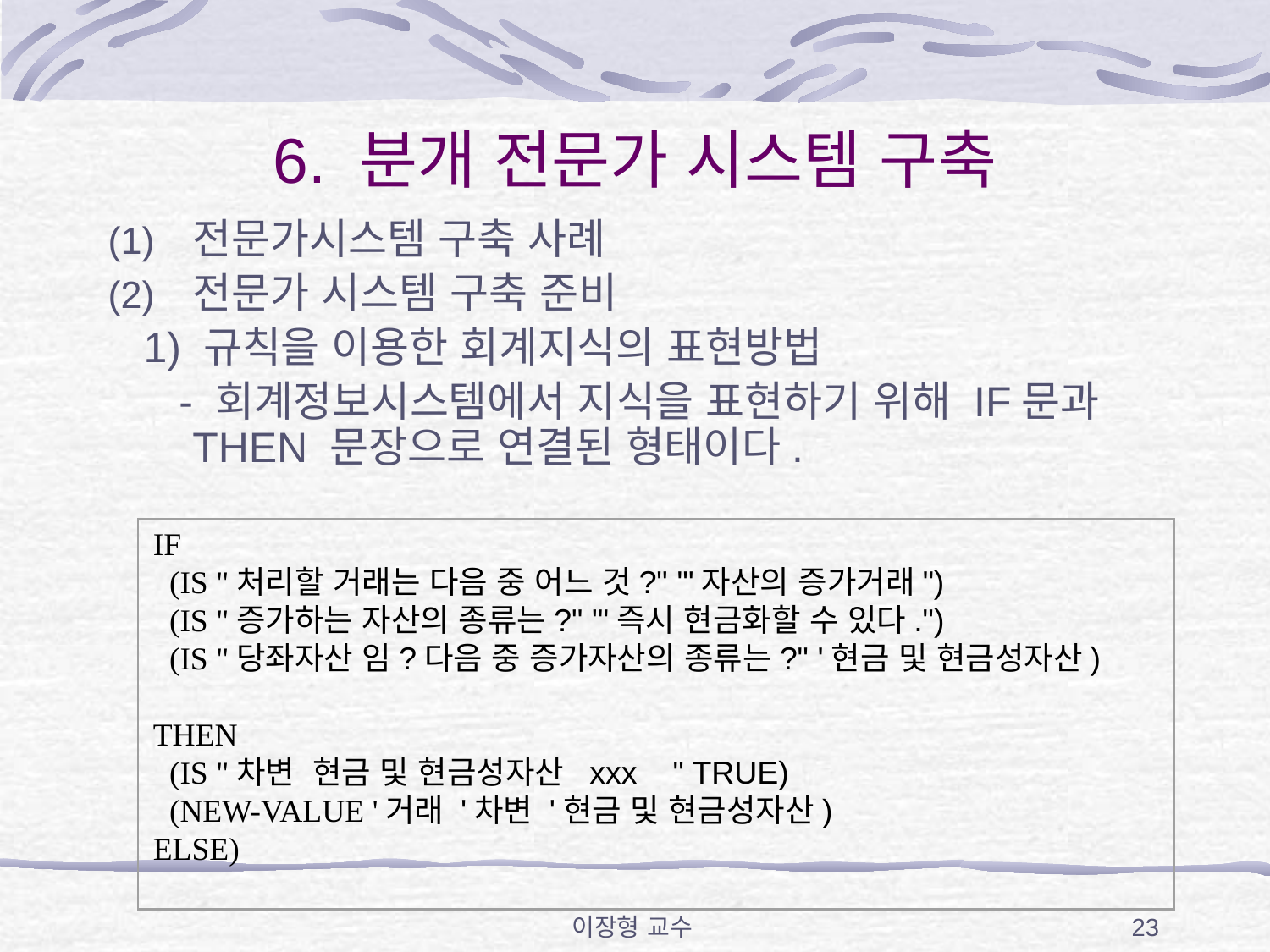

# 6. 분개 전문가 시스템 구축
전문가시스템 구축 사례
전문가 시스템 구축 준비
   1) 규칙을 이용한 회계지식의 표현방법
      - 회계정보시스템에서 지식을 표현하기 위해 IF문과 THEN 문장으로 연결된 형태이다.

IF
  (IS "처리할 거래는 다음 중 어느 것?" '"자산의 증가거래")
  (IS "증가하는 자산의 종류는?" '"즉시 현금화할 수 있다.")
  (IS "당좌자산 임?다음 중 증가자산의 종류는?" '현금 및 현금성자산)

THEN
  (IS "차변  현금 및 현금성자산  xxx    " TRUE)
  (NEW-VALUE '거래 '차변 '현금 및 현금성자산)
ELSE)

이장형 교수
23